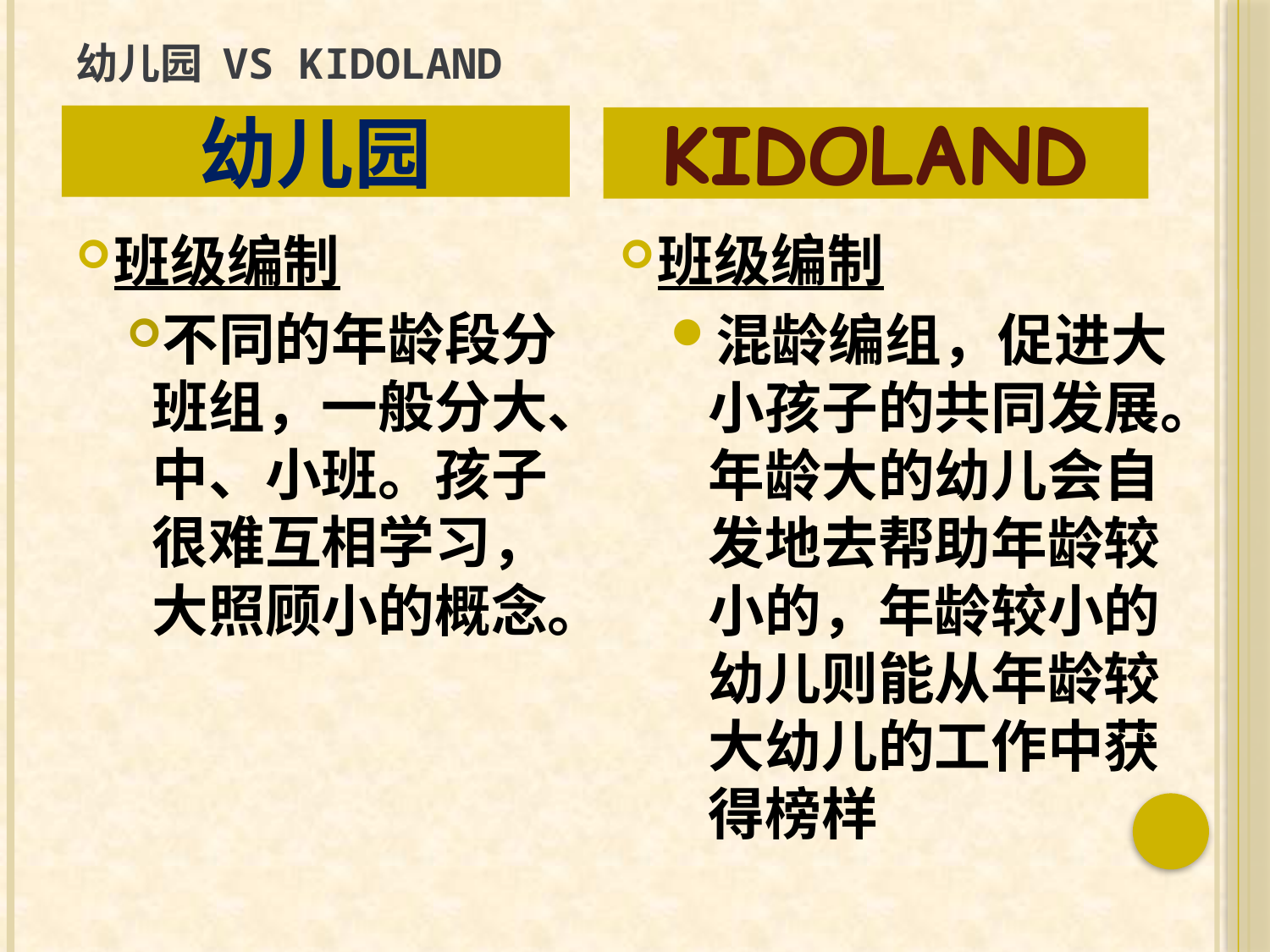

# 幼儿园 Vs kidoland
幼儿园
KidoLand
班级编制
混龄编组，促进大小孩子的共同发展。年龄大的幼儿会自发地去帮助年龄较小的，年龄较小的幼儿则能从年龄较大幼儿的工作中获得榜样
班级编制
不同的年龄段分班组，一般分大、中、小班。孩子很难互相学习，大照顾小的概念。